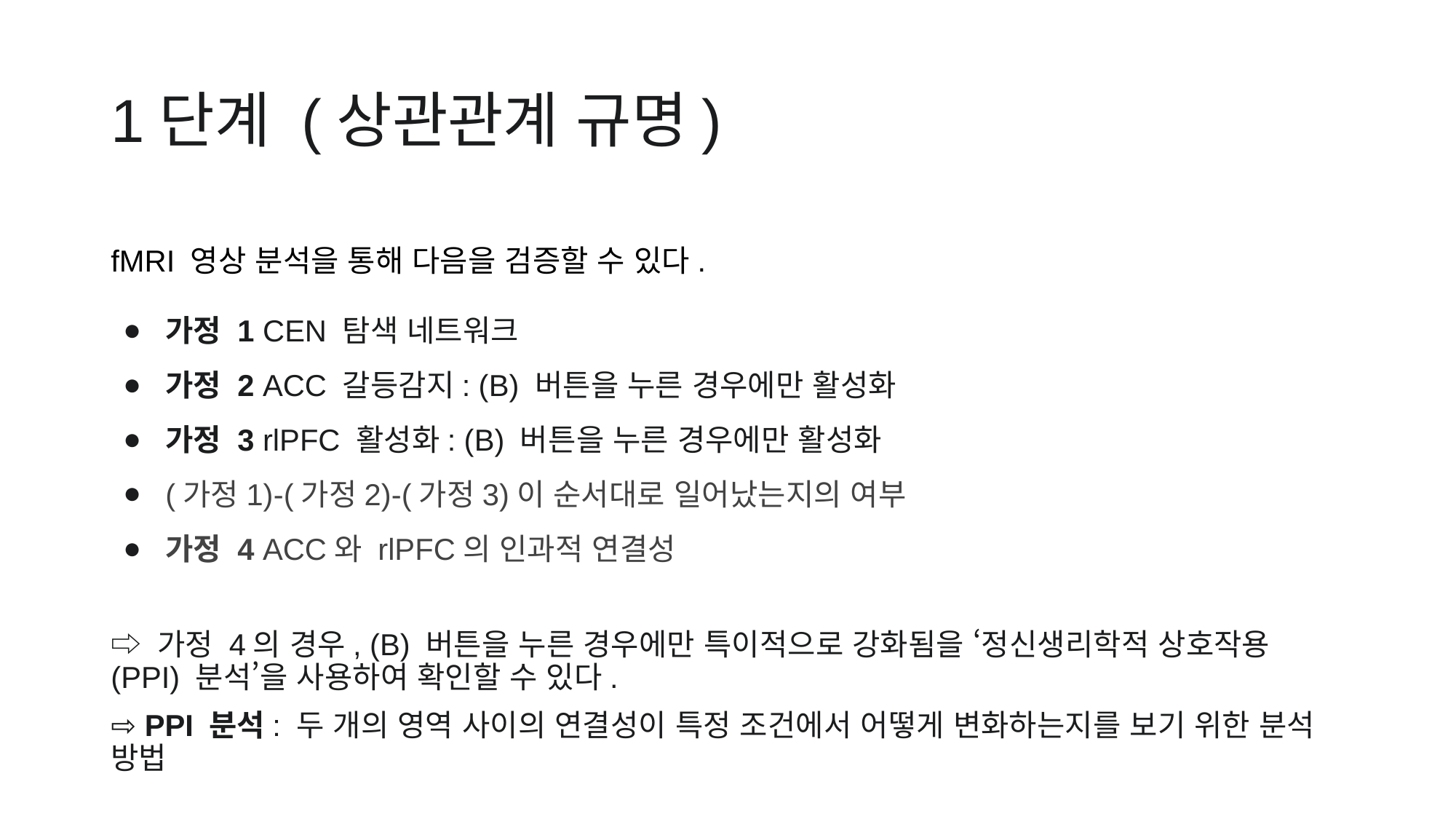

# 1단계 (상관관계 규명)
fMRI 영상 분석을 통해 다음을 검증할 수 있다.
가정 1 CEN 탐색 네트워크
가정 2 ACC 갈등감지: (B) 버튼을 누른 경우에만 활성화
가정 3 rlPFC 활성화: (B) 버튼을 누른 경우에만 활성화
(가정1)-(가정2)-(가정3)이 순서대로 일어났는지의 여부
가정 4 ACC와 rlPFC의 인과적 연결성

⇨ 가정 4의 경우, (B) 버튼을 누른 경우에만 특이적으로 강화됨을 ‘정신생리학적 상호작용(PPI) 분석’을 사용하여 확인할 수 있다.
⇨ PPI 분석: 두 개의 영역 사이의 연결성이 특정 조건에서 어떻게 변화하는지를 보기 위한 분석 방법